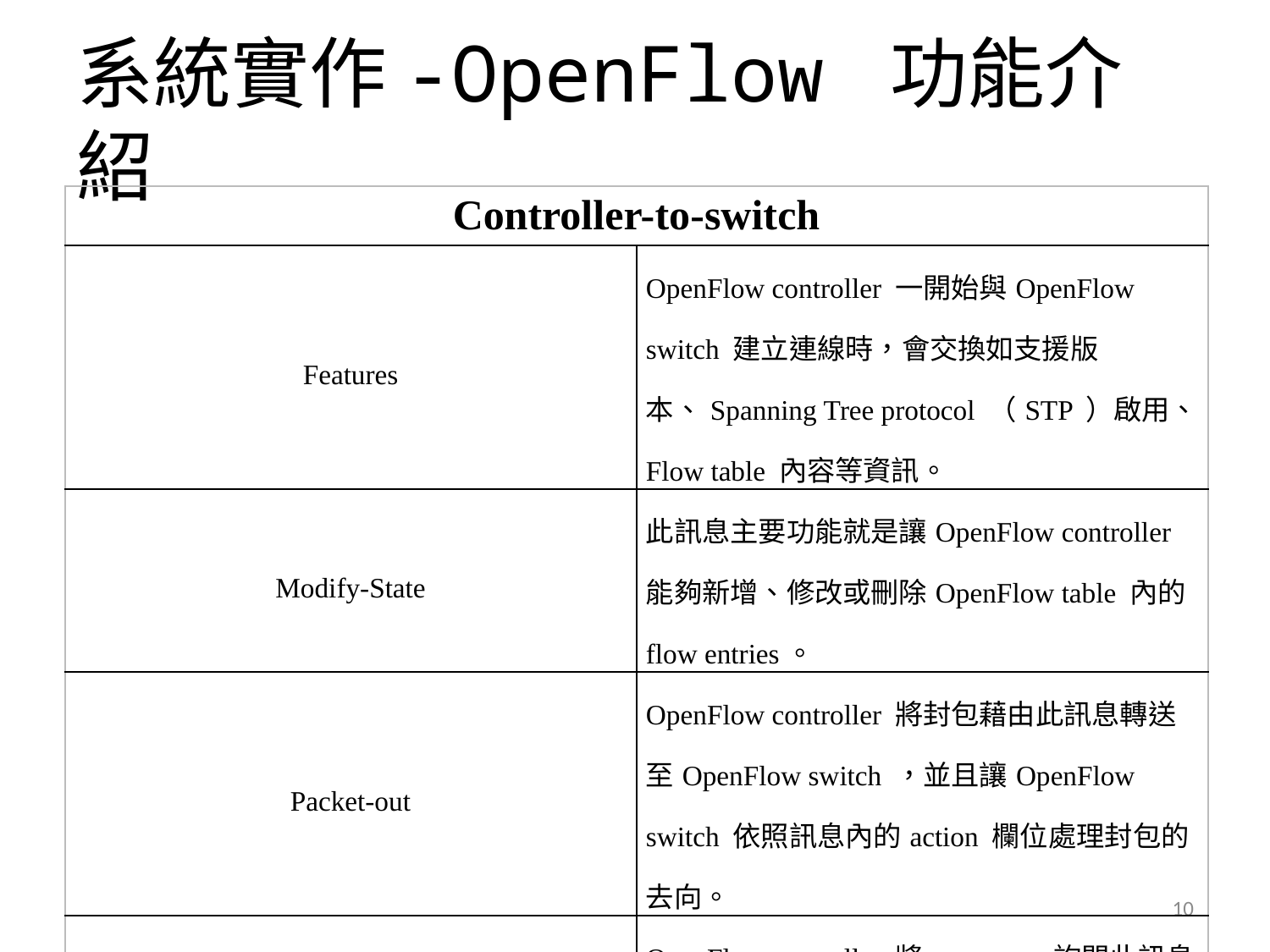

# 系統實作-OpenFlow 功能介紹
| Controller-to-switch |  |
| --- | --- |
| Features | OpenFlow controller 一開始與OpenFlow switch 建立連線時，會交換如支援版本、Spanning Tree protocol （STP ）啟用、Flow table 內容等資訊。 |
| Modify-State | 此訊息主要功能就是讓OpenFlow controller 能夠新增、修改或刪除OpenFlow table 內的flow entries。 |
| Packet-out | OpenFlow controller 將封包藉由此訊息轉送至OpenFlow switch ，並且讓OpenFlow switch 依照訊息內的action 欄位處理封包的去向。 |
| PortStatsRequest | OpenFlow controller 將 port stats 詢問此訊息轉送至 OpenFlow switch。 |
| FlowStatsRequest | OpenFlow controller 將 flow stats 詢問此訊息轉送至 OpenFlow switch。 |
10